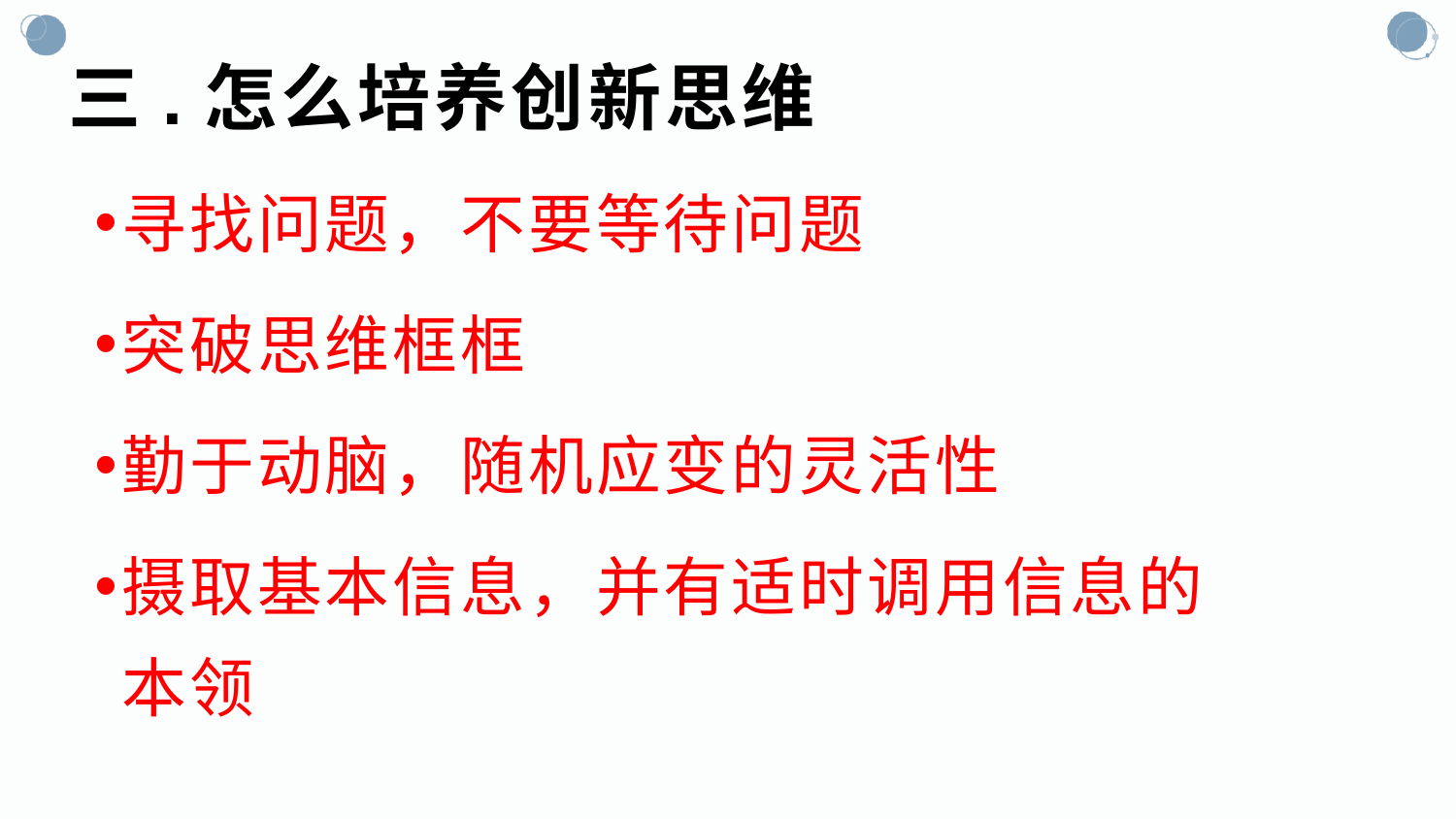

# 三.怎么培养创新思维
寻找问题，不要等待问题
突破思维框框
勤于动脑，随机应变的灵活性
摄取基本信息，并有适时调用信息的本领